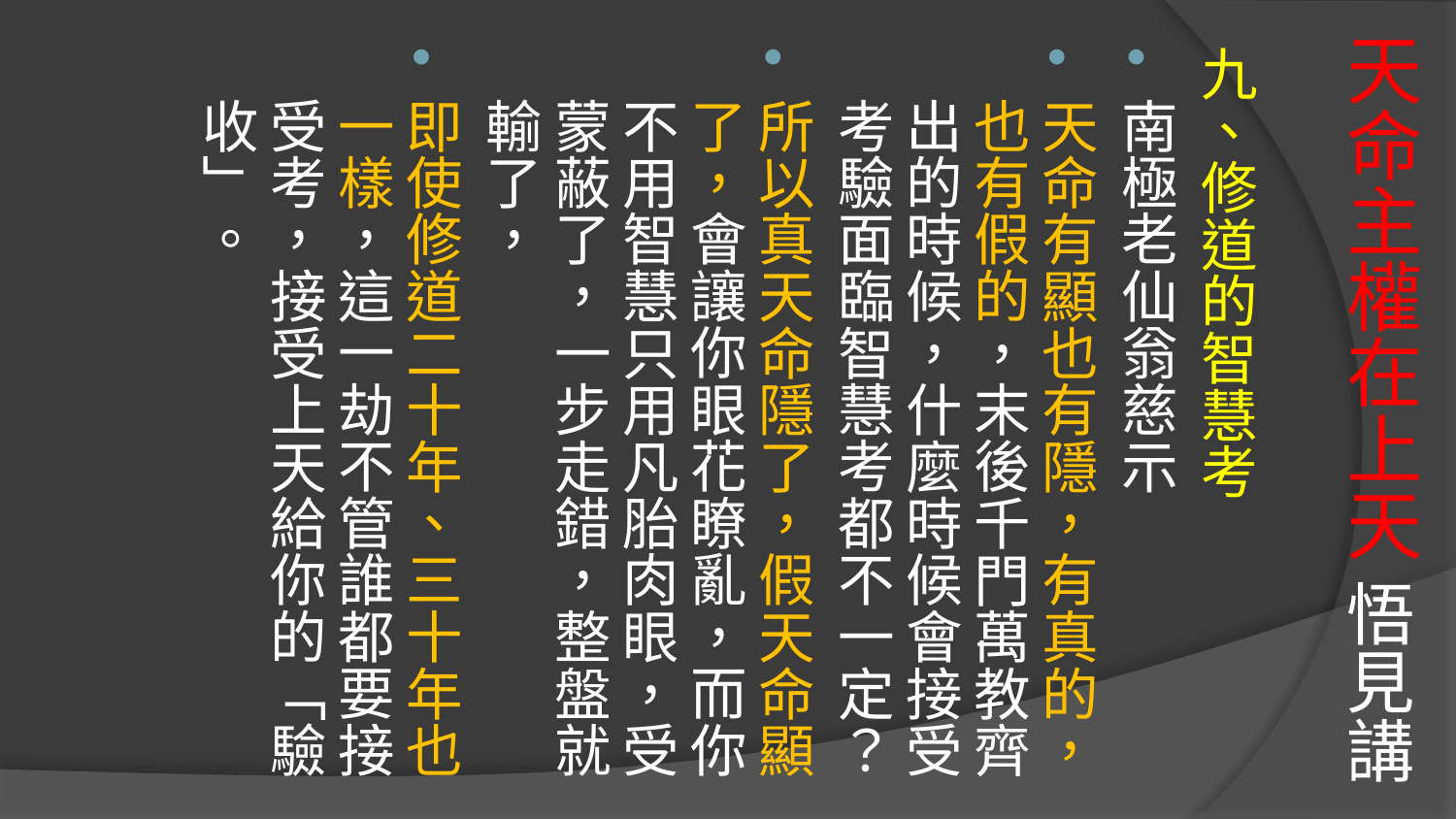

# 天命主權在上天 悟見講
九、修道的智慧考
南極老仙翁慈示
天命有顯也有隱，有真的，也有假的，末後千門萬教齊出的時候，什麼時候會接受考驗面臨智慧考都不一定？
所以真天命隱了，假天命顯了，會讓你眼花瞭亂，而你不用智慧只用凡胎肉眼，受蒙蔽了，一步走錯，整盤就輸了，
即使修道二十年、三十年也一樣，這一劫不管誰都要接受考，接受上天給你的「驗收」。